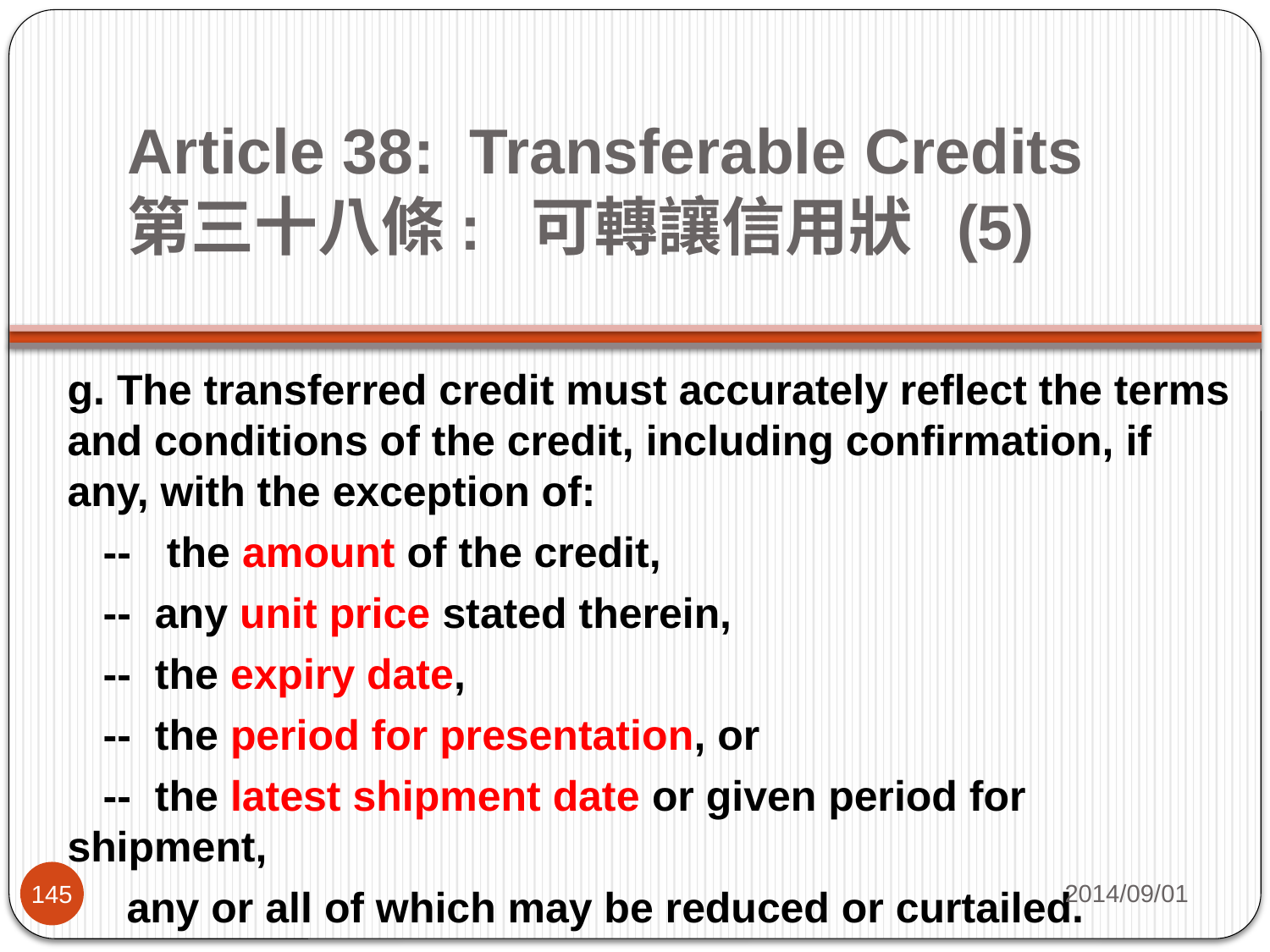

# Article 38:  Transferable Credits   第三十八條:  可轉讓信用狀  (5)
g. The transferred credit must accurately reflect the terms and conditions of the credit, including confirmation, if any, with the exception of:
   --   the amount of the credit,
   --  any unit price stated therein,
   --  the expiry date,
   --  the period for presentation, or
   --  the latest shipment date or given period for shipment,
     any or all of which may be reduced or curtailed.

2014/09/01
145